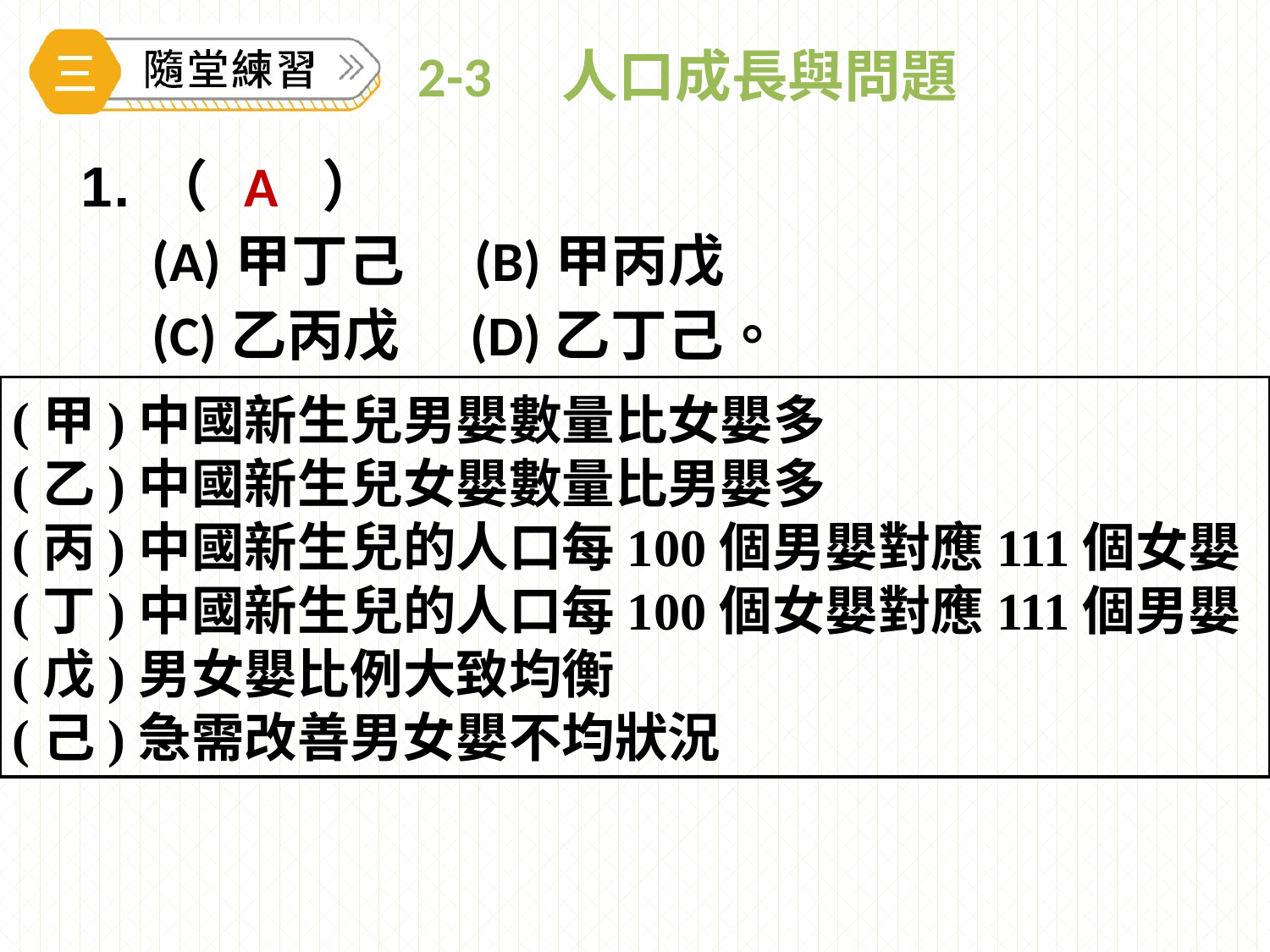

# 2-3　人口成長與問題
（　　）
(A)甲丁己　(B)甲丙戊
(C)乙丙戊　(D)乙丁己。
A
(甲)中國新生兒男嬰數量比女嬰多
(乙)中國新生兒女嬰數量比男嬰多
(丙)中國新生兒的人口每100個男嬰對應111個女嬰
(丁)中國新生兒的人口每100個女嬰對應111個男嬰
(戊)男女嬰比例大致均衡
(己)急需改善男女嬰不均狀況